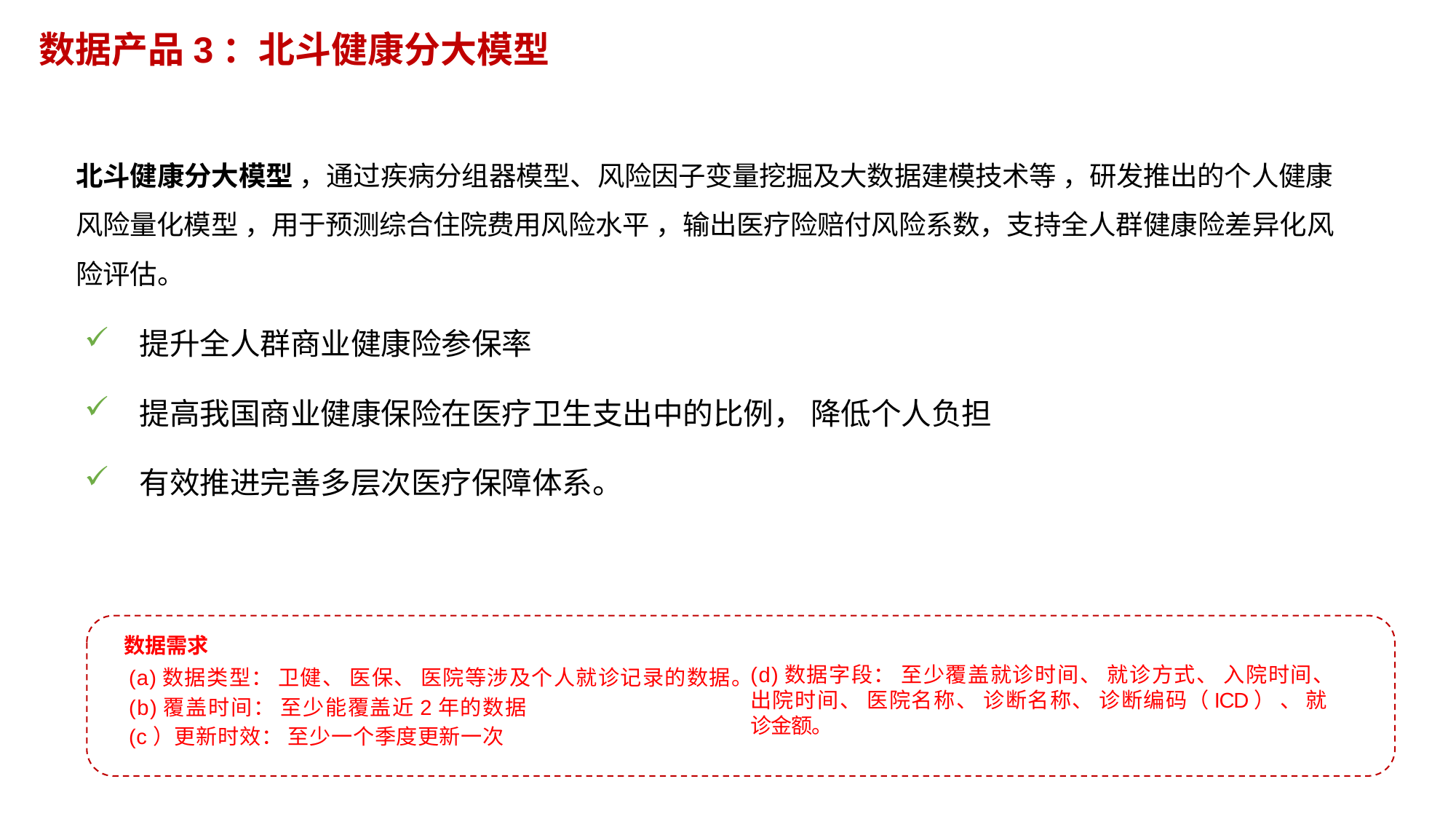

数据产品3：北斗健康分大模型
北斗健康分大模型 ，通过疾病分组器模型、风险因子变量挖掘及大数据建模技术等 ，研发推出的个人健康风险量化模型 ，用于预测综合住院费用风险水平 ，输出医疗险赔付风险系数，支持全人群健康险差异化风险评估。
 提升全人群商业健康险参保率

 提高我国商业健康保险在医疗卫生支出中的比例， 降低个人负担

 有效推进完善多层次医疗保障体系。

数据需求
(a)数据类型： 卫健、 医保、 医院等涉及个人就诊记录的数据。
(b)覆盖时间： 至少能覆盖近2年的数据
(c）更新时效： 至少一个季度更新一次
(d)数据字段： 至少覆盖就诊时间、 就诊方式、 入院时间、 出院时间、 医院名称、 诊断名称、 诊断编码（ICD） 、 就诊金额。